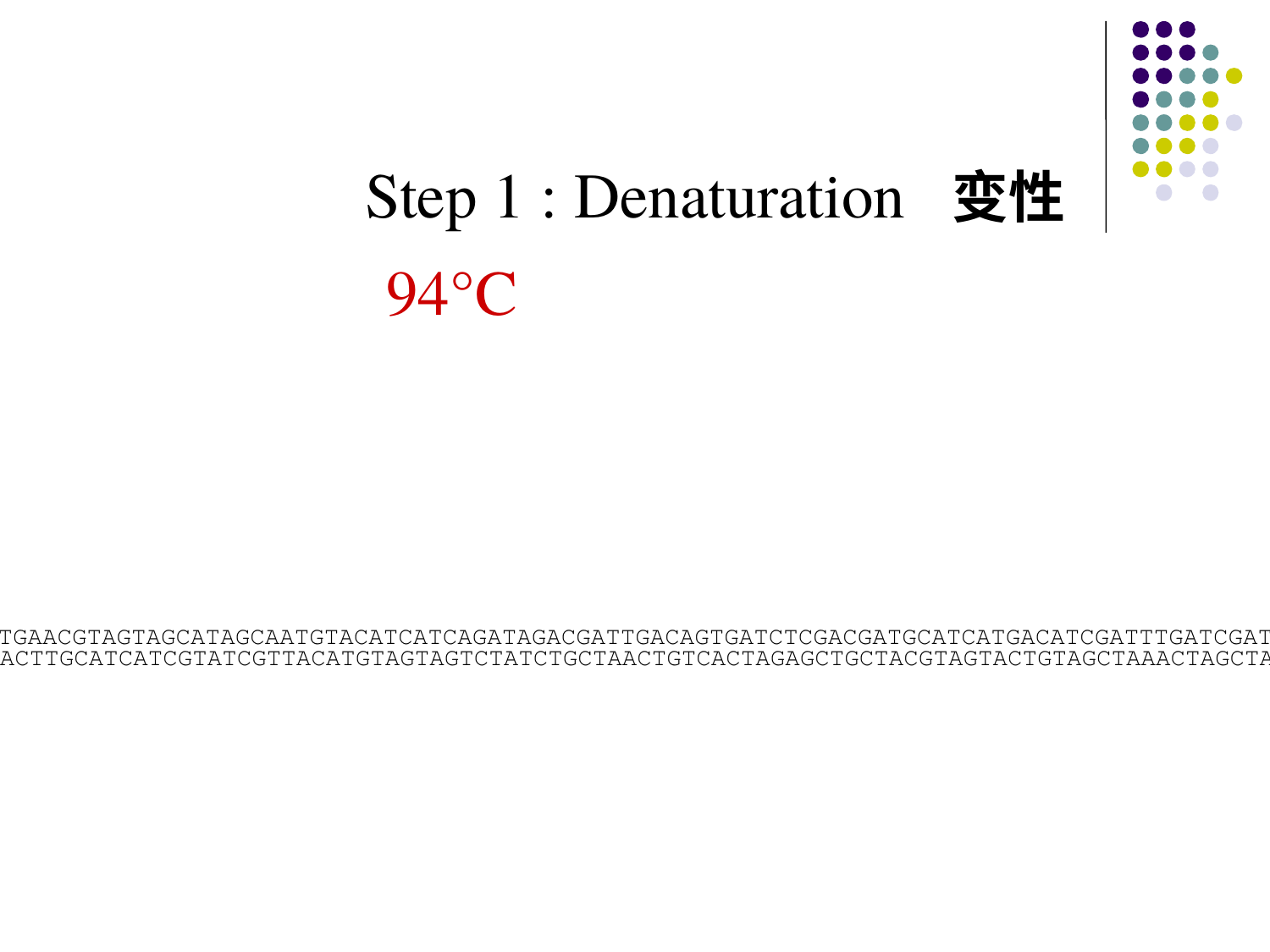

Step 1 : Denaturation  变性
94°C
TGAACGTAGTAGCATAGCAATGTACATCATCAGATAGACGATTGACAGTGATCTCGACGATGCATCATGACATCGATTTGATCGAT
ACTTGCATCATCGTATCGTTACATGTAGTAGTCTATCTGCTAACTGTCACTAGAGCTGCTACGTAGTACTGTAGCTAAACTAGCTA